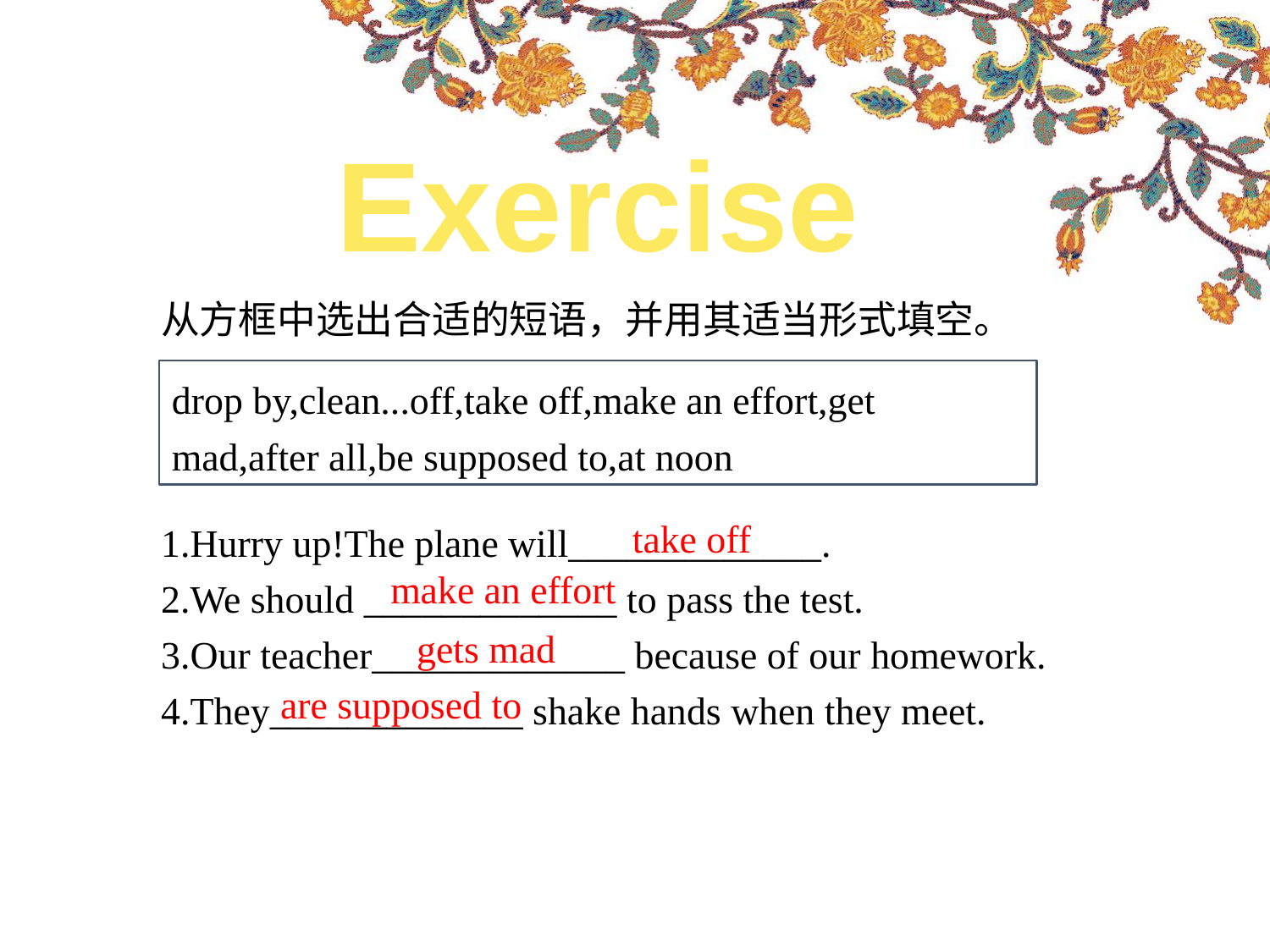

Exercise
从方框中选出合适的短语，并用其适当形式填空。

1.Hurry up!The plane will_____________.
2.We should _____________ to pass the test.
3.Our teacher_____________ because of our homework.
4.They_____________ shake hands when they meet.

drop by,clean...off,take off,make an effort,get mad,after all,be supposed to,at noon
take off
make an effort
gets mad
are supposed to